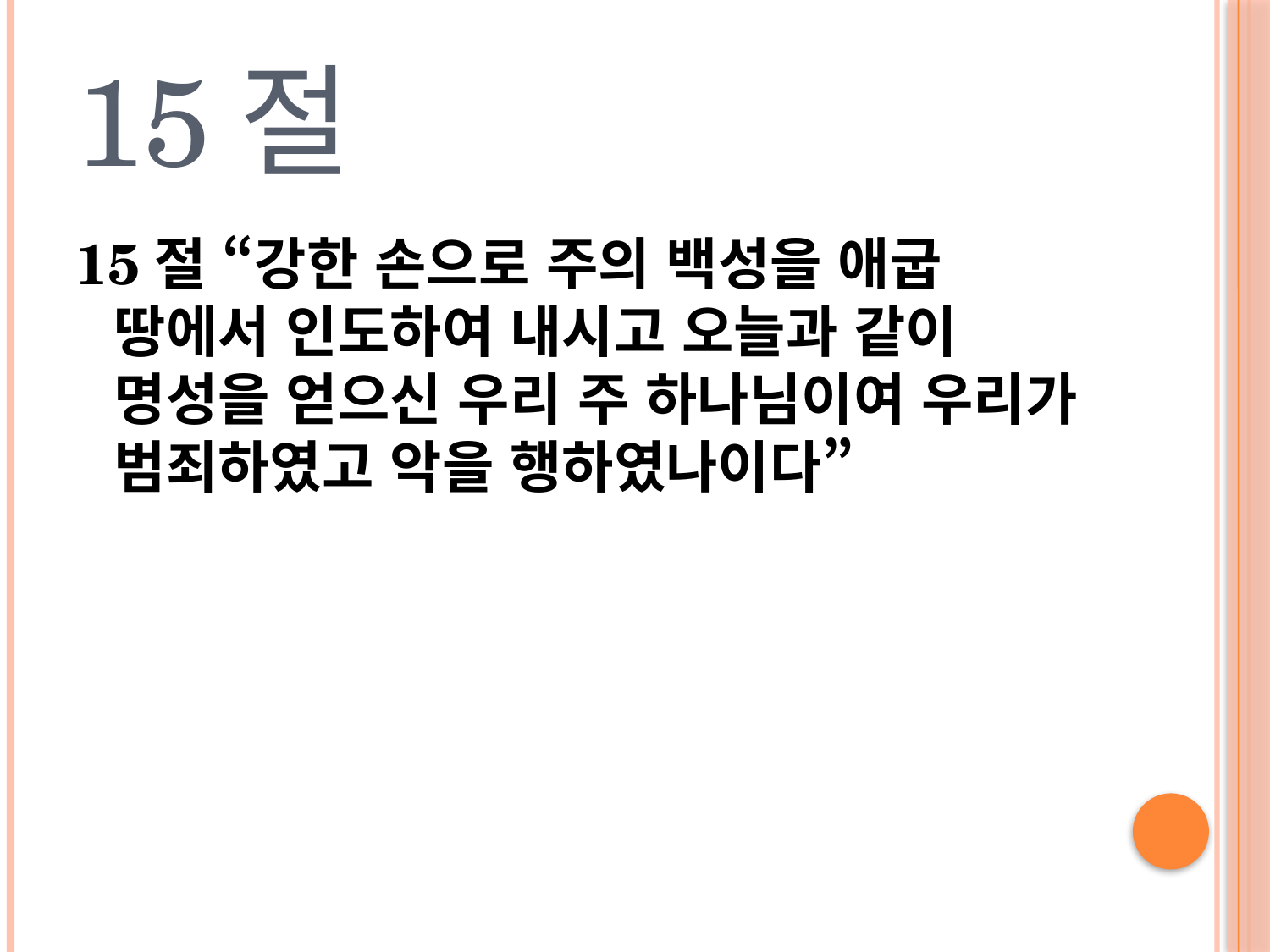

# 15절
15절 “강한 손으로 주의 백성을 애굽 땅에서 인도하여 내시고 오늘과 같이 명성을 얻으신 우리 주 하나님이여 우리가 범죄하였고 악을 행하였나이다”